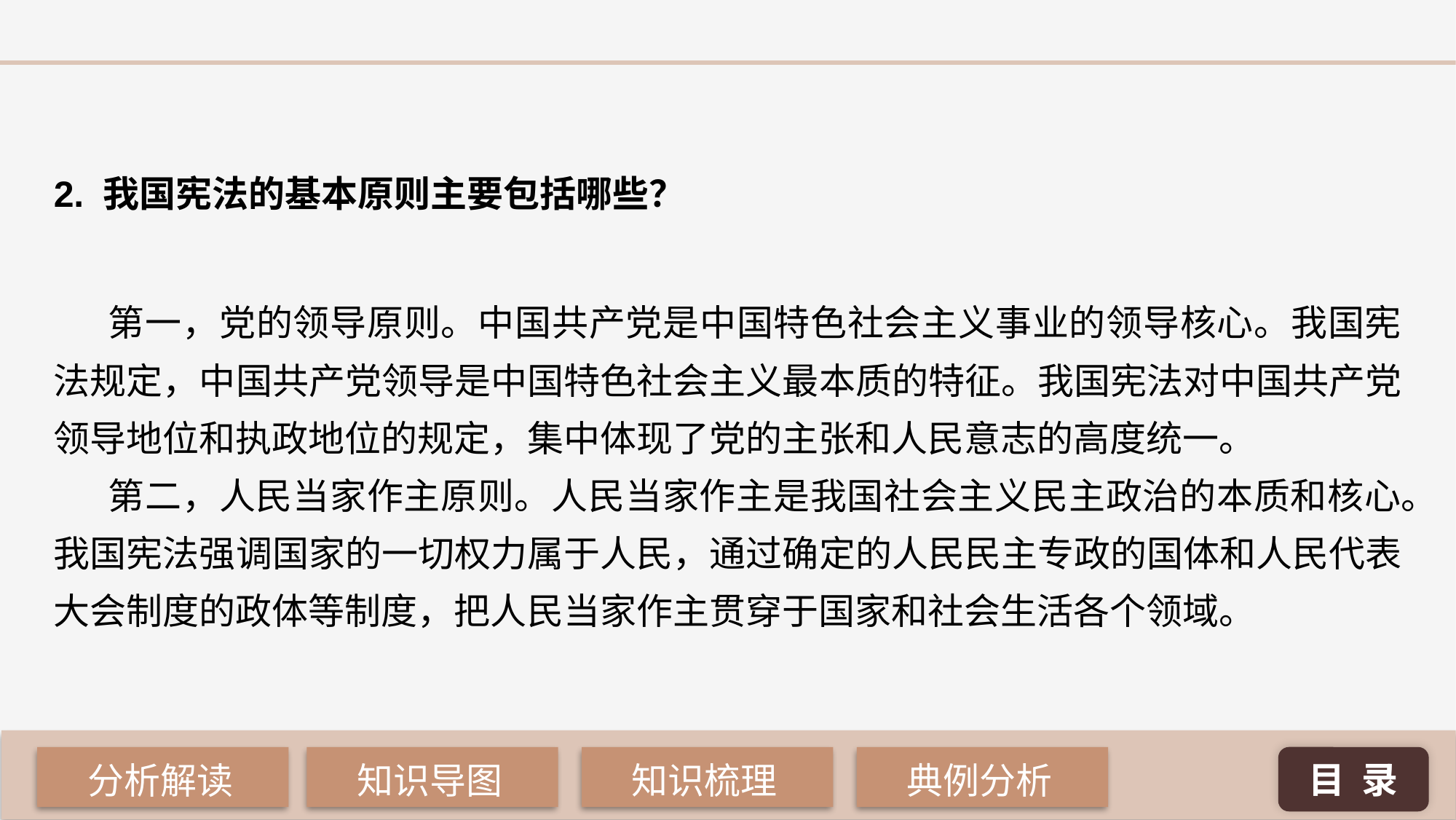

2. 我国宪法的基本原则主要包括哪些？
第一，党的领导原则。中国共产党是中国特色社会主义事业的领导核心。我国宪法规定，中国共产党领导是中国特色社会主义最本质的特征。我国宪法对中国共产党领导地位和执政地位的规定，集中体现了党的主张和人民意志的高度统一。
第二，人民当家作主原则。人民当家作主是我国社会主义民主政治的本质和核心。我国宪法强调国家的一切权力属于人民，通过确定的人民民主专政的国体和人民代表大会制度的政体等制度，把人民当家作主贯穿于国家和社会生活各个领域。